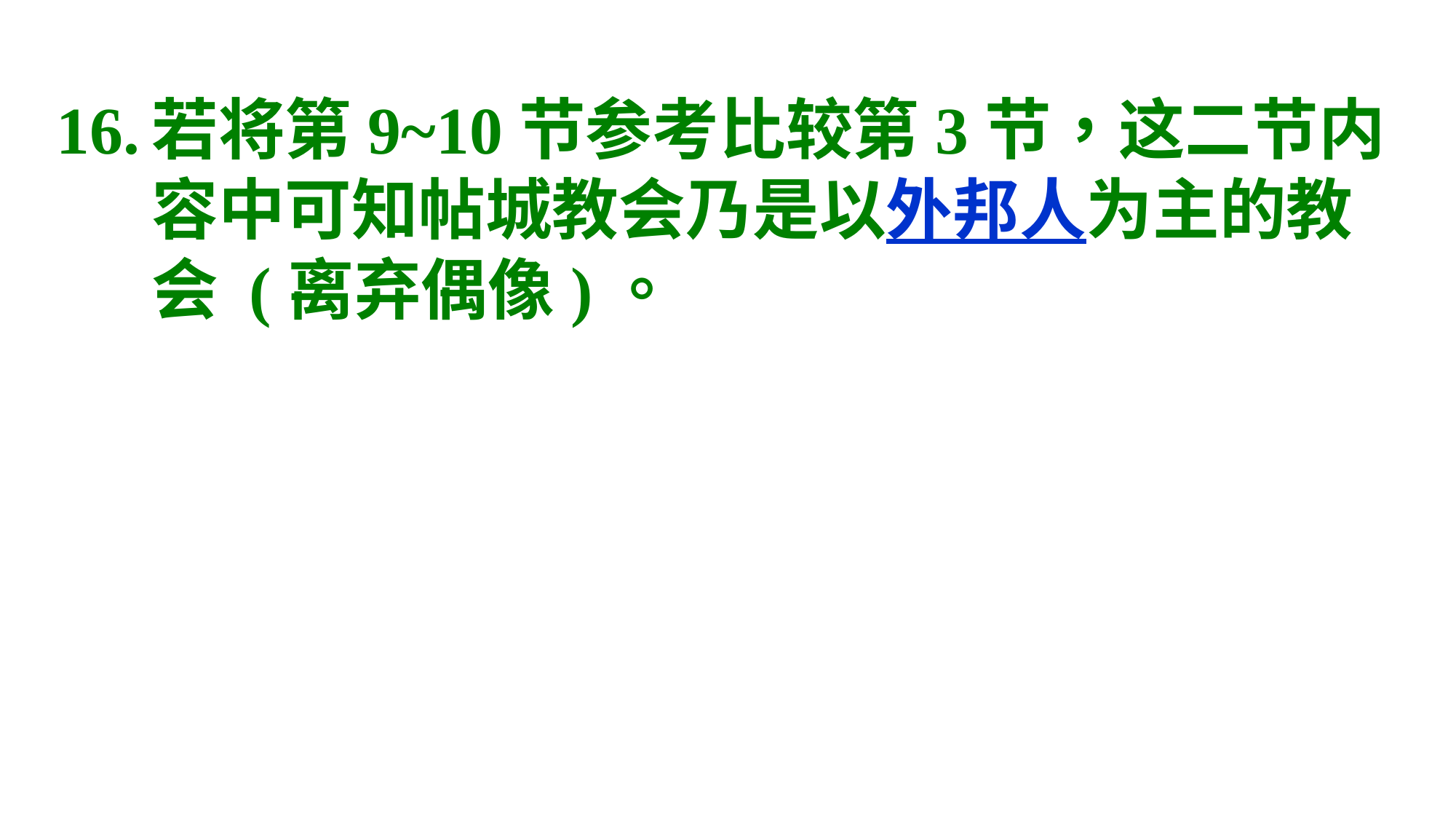

16.	若将第9~10节参考比较第3节，这二节内容中可知帖城教会乃是以外邦人为主的教会 (离弃偶像)。